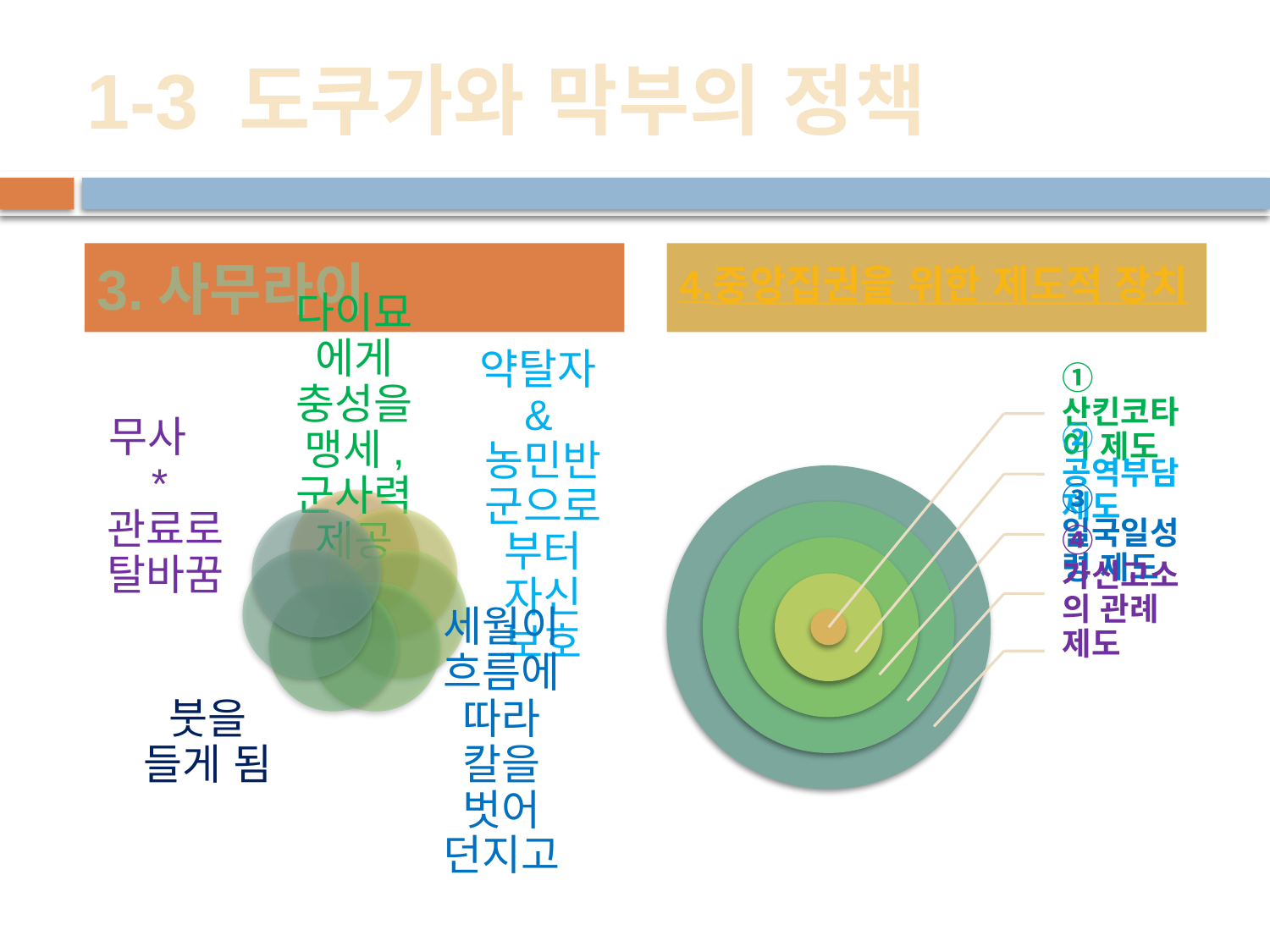

# 1-3 도쿠가와 막부의 정책
3.사무라이
4.중앙집권을 위한 제도적 장치
다이묘에게 충성을 맹세, 군사력 제공
약탈자&농민반군으로부터 자신 보호

세월이 흐름에 따라 칼을 벗어 던지고
붓을 들게 됨

무사    *  관료로 탈바꿈
① 산킨코타이 제도
② 공역부담제도
③ 일국일성령 제도
④ 가신고소의 관례 제도